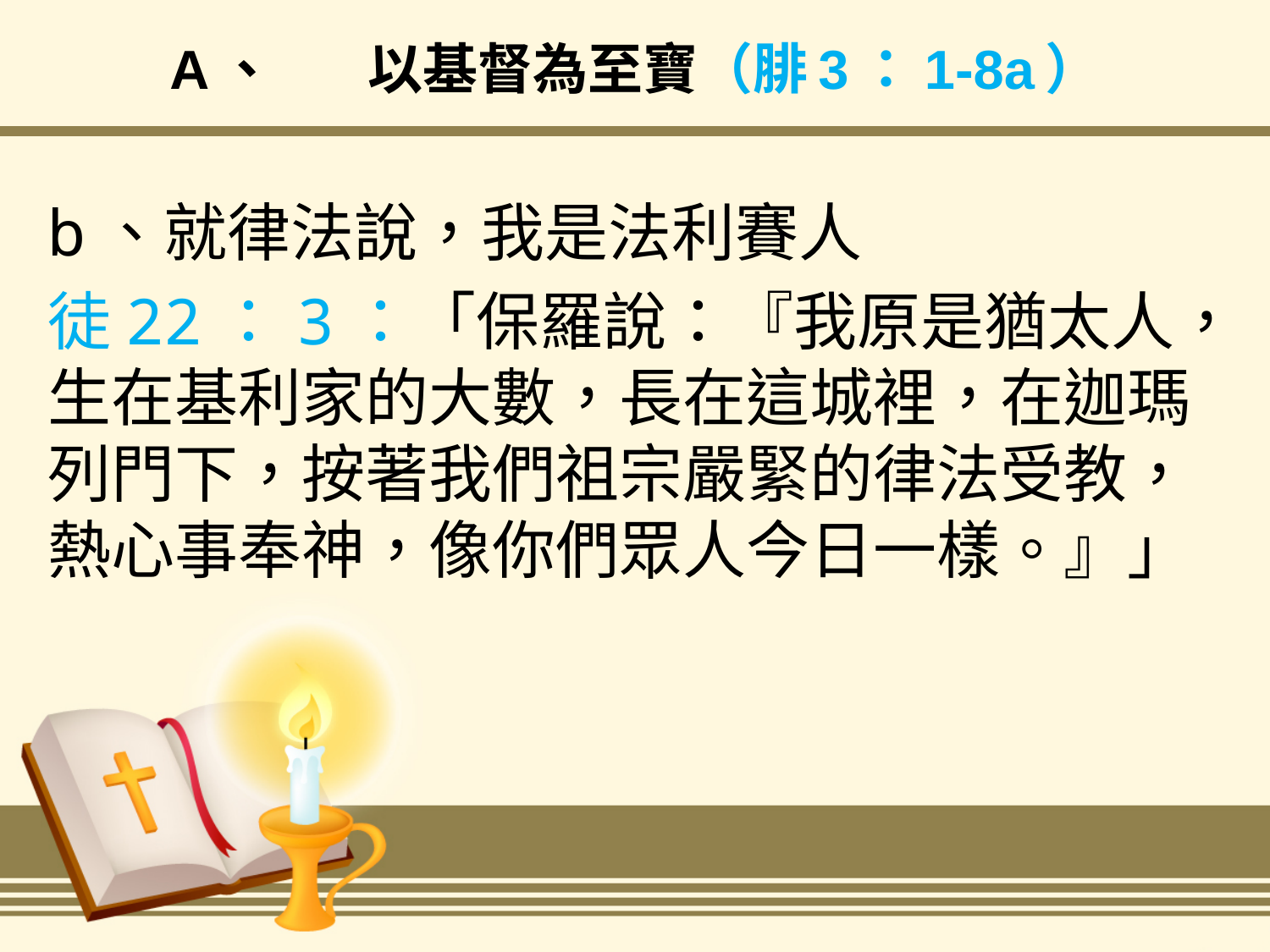

# A、	以基督為至寶（腓3：1-8a）
b、就律法說，我是法利賽人
徒22：3：「保羅說：『我原是猶太人，生在基利家的大數，長在這城裡，在迦瑪列門下，按著我們祖宗嚴緊的律法受教，熱心事奉神，像你們眾人今日一樣。』」